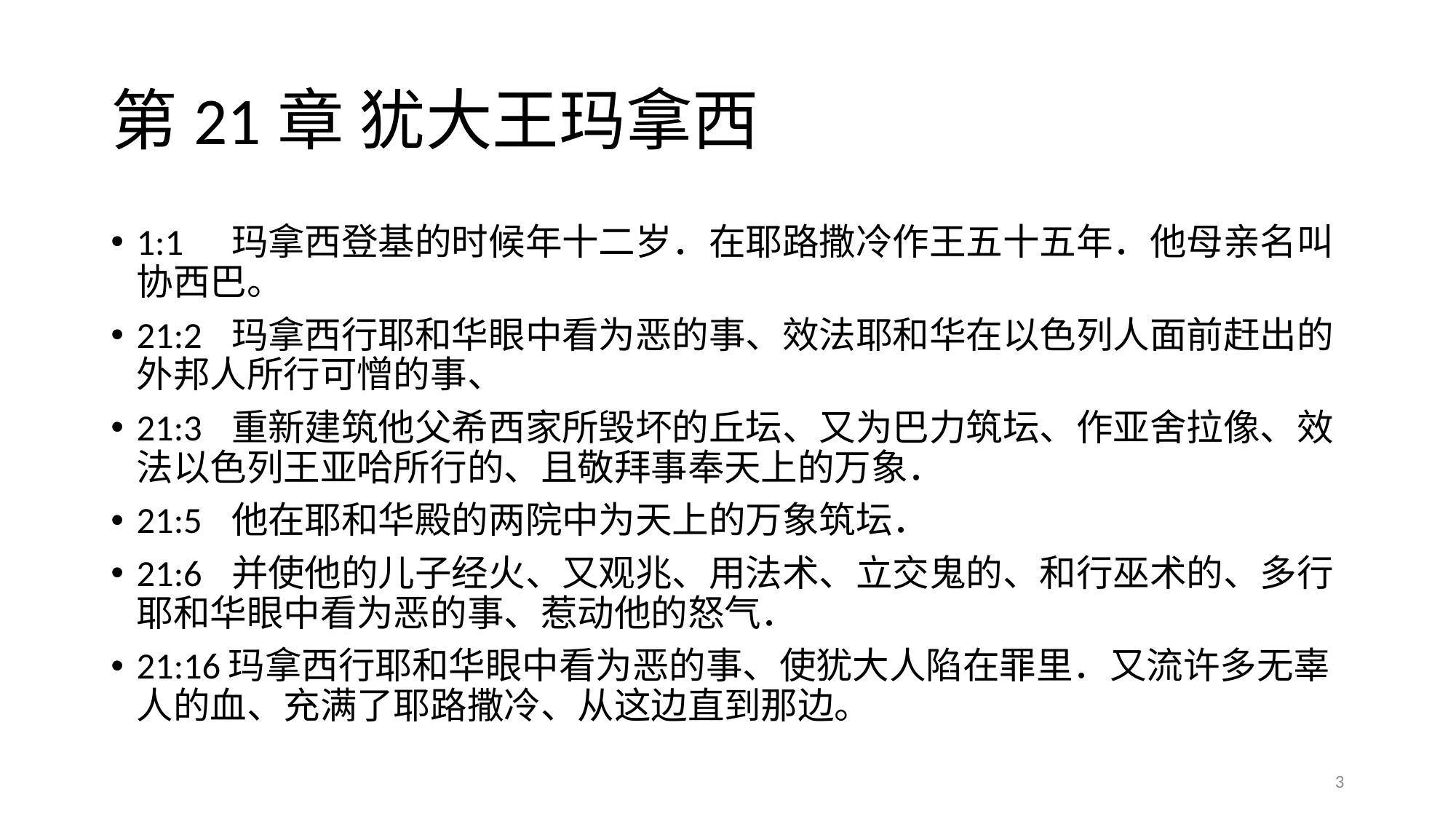

# 第21章 犹大王玛拿西
1:1	玛拿西登基的时候年十二岁．在耶路撒冷作王五十五年．他母亲名叫协西巴。
21:2	玛拿西行耶和华眼中看为恶的事、效法耶和华在以色列人面前赶出的外邦人所行可憎的事、
21:3	重新建筑他父希西家所毁坏的丘坛、又为巴力筑坛、作亚舍拉像、效法以色列王亚哈所行的、且敬拜事奉天上的万象．
21:5	他在耶和华殿的两院中为天上的万象筑坛．
21:6	并使他的儿子经火、又观兆、用法术、立交鬼的、和行巫术的、多行耶和华眼中看为恶的事、惹动他的怒气．
21:16玛拿西行耶和华眼中看为恶的事、使犹大人陷在罪里．又流许多无辜人的血、充满了耶路撒冷、从这边直到那边。
3